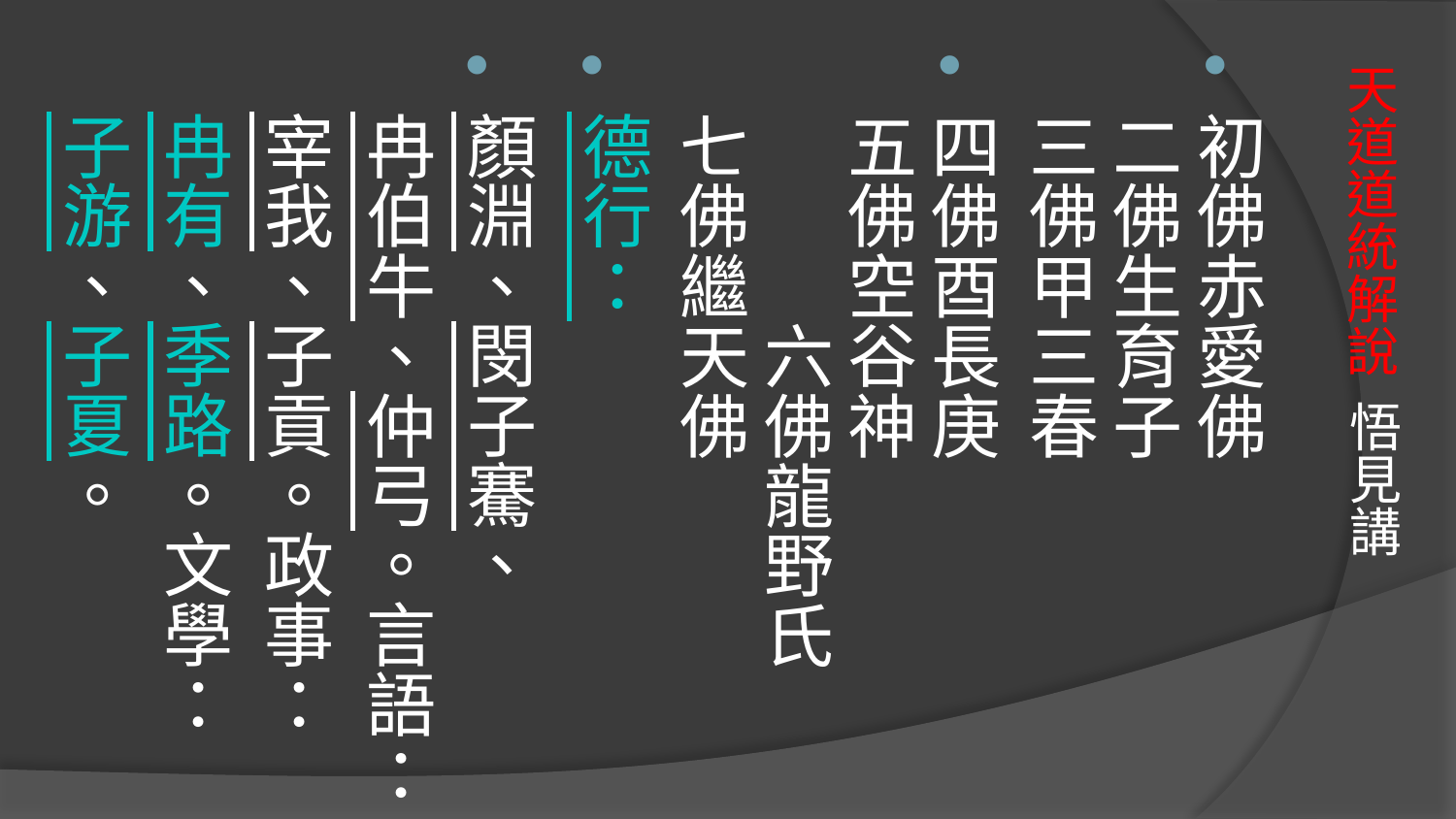

初佛赤愛佛
二佛生育子
三佛甲三春
四佛酉長庚
五佛空谷神                  　　　六佛龍野氏
七佛繼天佛
德行：
顏淵、閔子騫、冉伯牛、仲弓。言語：宰我、子貢。政事：冉有、季路。文學：子游、子夏。
# 天道道統解說  悟見講